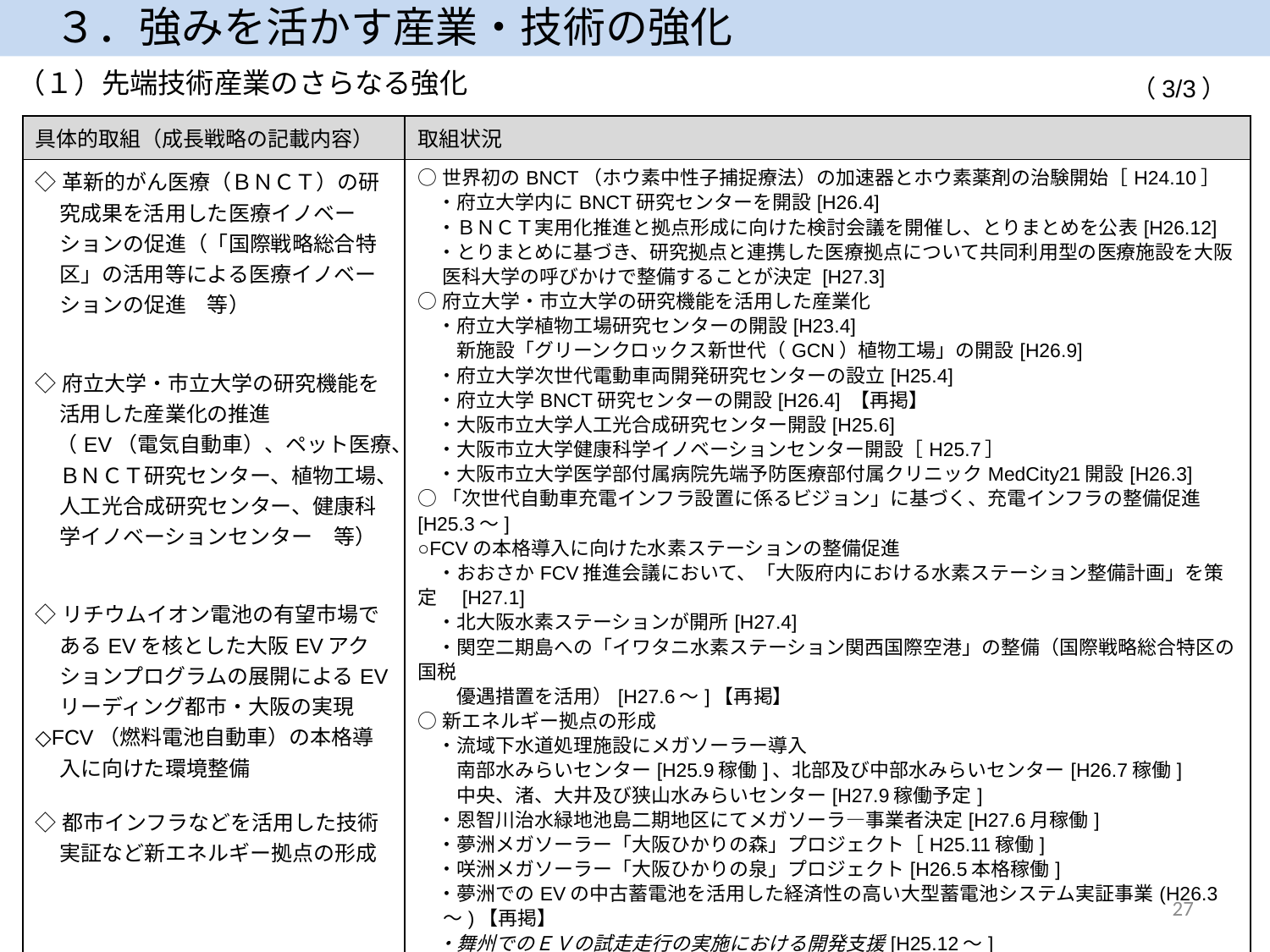

３．強みを活かす産業・技術の強化
（１）先端技術産業のさらなる強化
（3/3）
| 具体的取組（成長戦略の記載内容） | 取組状況 |
| --- | --- |
| ◇革新的がん医療（ＢＮＣＴ）の研究成果を活用した医療イノベーションの促進（「国際戦略総合特区」の活用等による医療イノベーションの促進　等） ◇府立大学・市立大学の研究機能を活用した産業化の推進 　（EV（電気自動車）、ペット医療、ＢＮＣＴ研究センター、植物工場、人工光合成研究センター、健康科学イノベーションセンター　等） ◇リチウムイオン電池の有望市場であるEVを核とした大阪EVアクションプログラムの展開によるEVリーディング都市・大阪の実現 ◇FCV（燃料電池自動車）の本格導入に向けた環境整備 ◇都市インフラなどを活用した技術実証など新エネルギー拠点の形成 | ○世界初のBNCT（ホウ素中性子捕捉療法）の加速器とホウ素薬剤の治験開始［H24.10］ 　・府立大学内にBNCT研究センターを開設[H26.4] 　・ＢＮＣＴ実用化推進と拠点形成に向けた検討会議を開催し、とりまとめを公表[H26.12] 　・とりまとめに基づき、研究拠点と連携した医療拠点について共同利用型の医療施設を大阪医科大学の呼びかけで整備することが決定 [H27.3] ○府立大学・市立大学の研究機能を活用した産業化 　・府立大学植物工場研究センターの開設[H23.4] 　　新施設「グリーンクロックス新世代（GCN）植物工場」の開設[H26.9] 　・府立大学次世代電動車両開発研究センターの設立[H25.4] 　・府立大学BNCT研究センターの開設[H26.4] 【再掲】 　・大阪市立大学人工光合成研究センター開設[H25.6] 　・大阪市立大学健康科学イノベーションセンター開設［H25.7］ 　・大阪市立大学医学部付属病院先端予防医療部付属クリニックMedCity21開設[H26.3] ○「次世代自動車充電インフラ設置に係るビジョン」に基づく、充電インフラの整備促進[H25.3～] ○FCVの本格導入に向けた水素ステーションの整備促進 　・おおさかFCV推進会議において、「大阪府内における水素ステーション整備計画」を策定　[H27.1] 　・北大阪水素ステーションが開所[H27.4] 　・関空二期島への「イワタニ水素ステーション関西国際空港」の整備（国際戦略総合特区の国税 　　優遇措置を活用）[H27.6～]【再掲】 ○新エネルギー拠点の形成 　・流域下水道処理施設にメガソーラー導入 　　南部水みらいセンター[H25.9稼働]、北部及び中部水みらいセンター[H26.7稼働] 　　中央、渚、大井及び狭山水みらいセンター[H27.9稼働予定] 　・恩智川治水緑地池島二期地区にてメガソーラ―事業者決定[H27.6月稼働] 　・夢洲メガソーラー「大阪ひかりの森」プロジェクト［H25.11稼働] 　・咲洲メガソーラー「大阪ひかりの泉」プロジェクト[H26.5本格稼働] 　・夢洲でのEVの中古蓄電池を活用した経済性の高い大型蓄電池システム実証事業(H26.3～)【再掲】 　・舞州でのＥＶの試走走行の実施における開発支援[H25.12～] 　・咲洲において大型蓄電池試験・評価施設（NITE）が建設開始［H27.3～］【再掲】 　・府営公園（浜寺公園）に太陽光エネルギーを活用した環境学習拠点を形成[H25.5] |
27